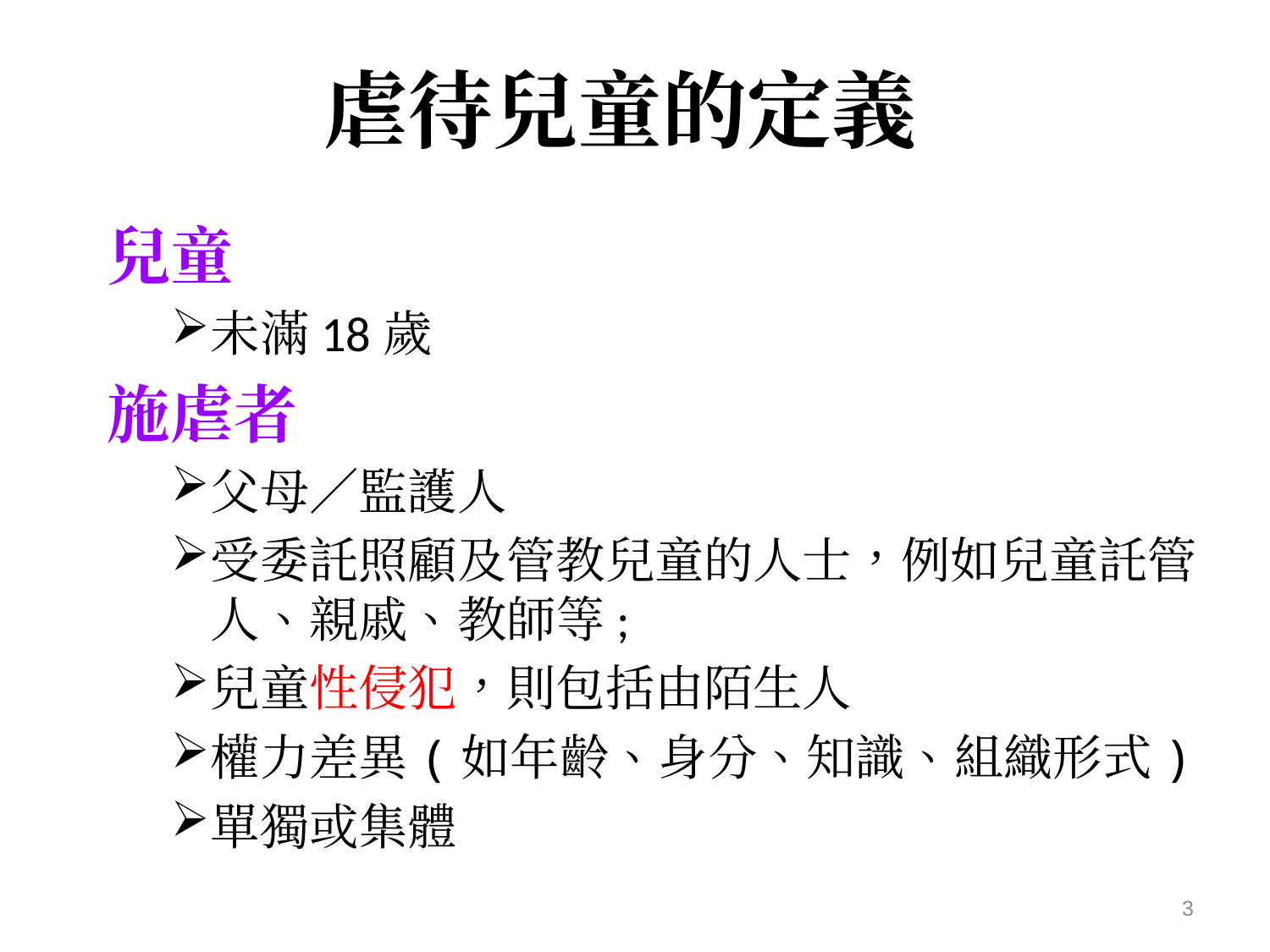

# 虐待兒童的定義
兒童
未滿18歲
施虐者
父母／監護人
受委託照顧及管教兒童的人士，例如兒童託管人、親戚、教師等;
兒童性侵犯，則包括由陌生人
權力差異(如年齡、身分、知識、組織形式)
單獨或集體

3